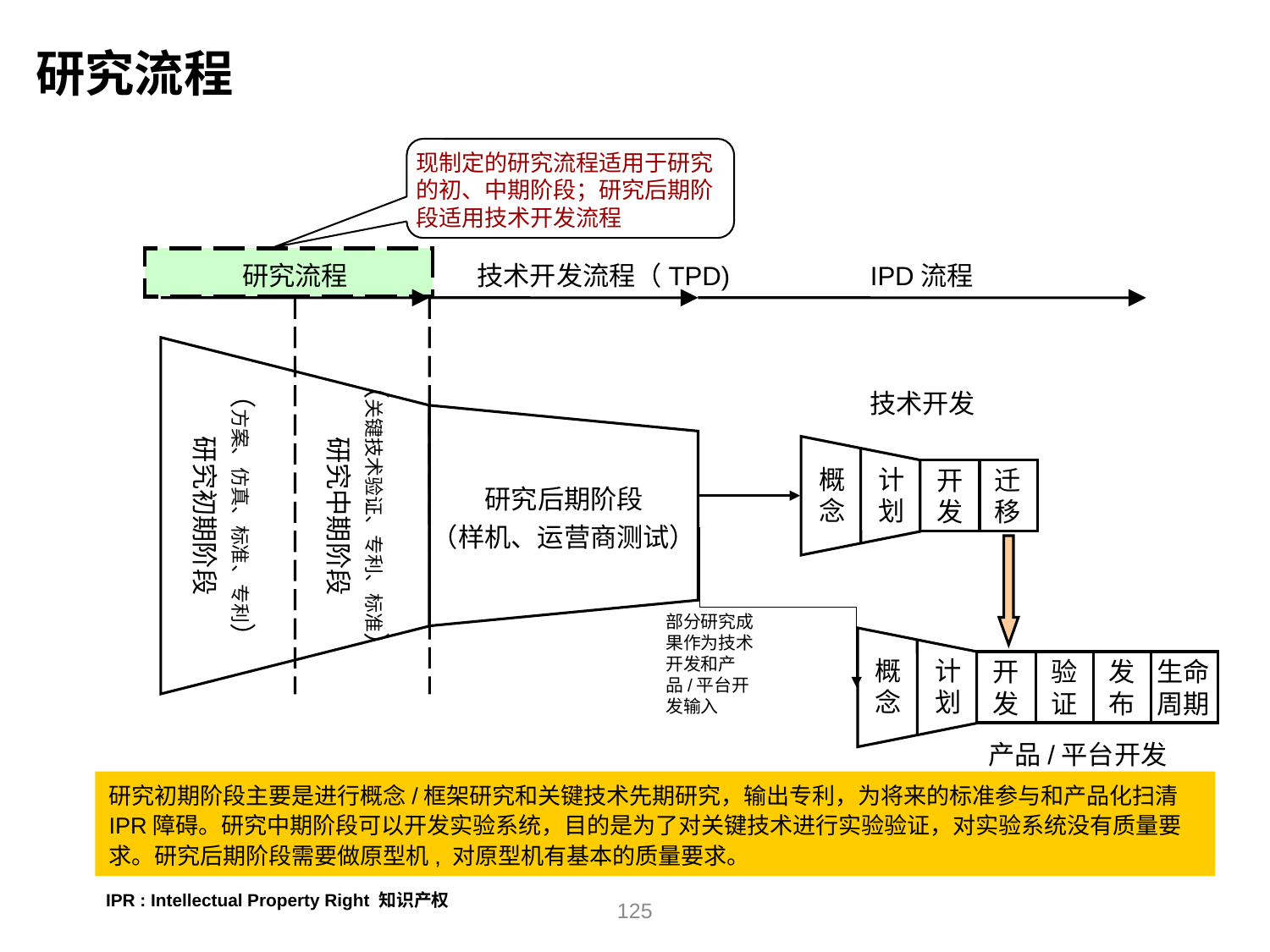

研究流程
现制定的研究流程适用于研究的初、中期阶段；研究后期阶段适用技术开发流程

研究流程
技术开发流程（TPD)
IPD流程

（关键技术验证、专利、标准）
研究中期阶段
（方案、仿真、标准、专利）
研究初期阶段
技术开发

概
念
计
划
开
发
迁
移
研究后期阶段
（样机、运营商测试）

部分研究成果作为技术开发和产品/平台开发输入

概
念
计
划
开
发
验
证
发
布
生命
周期
产品/平台开发
研究初期阶段主要是进行概念/框架研究和关键技术先期研究，输出专利，为将来的标准参与和产品化扫清IPR障碍。研究中期阶段可以开发实验系统，目的是为了对关键技术进行实验验证，对实验系统没有质量要求。研究后期阶段需要做原型机, 对原型机有基本的质量要求。
IPR : Intellectual Property Right 知识产权
125